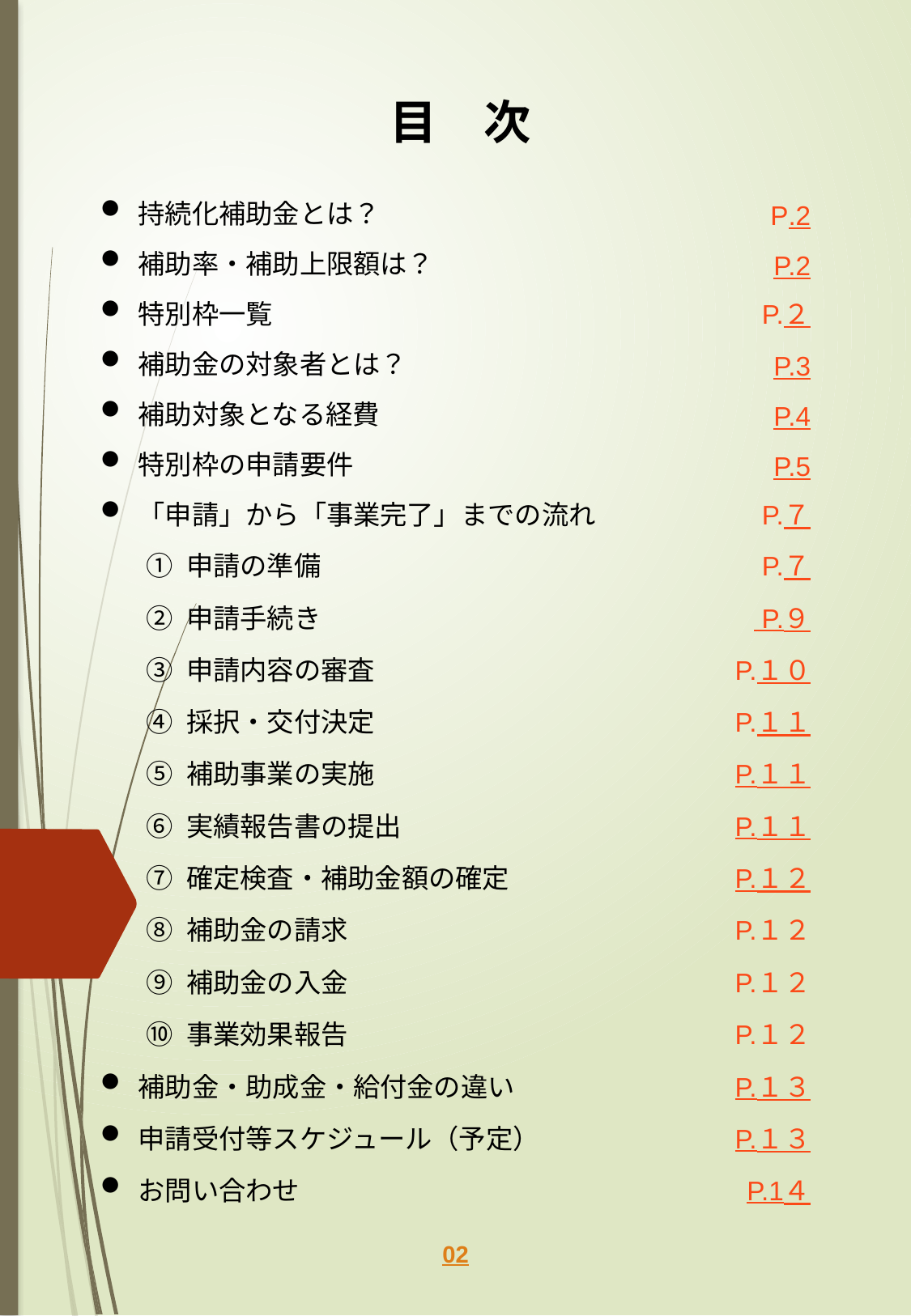

目　次
| 持続化補助金とは？ | P.2 |
| --- | --- |
| 補助率・補助上限額は？ | P.2 |
| 特別枠一覧 | P.２ |
| 補助金の対象者とは？ | P.3 |
| 補助対象となる経費 | P.4 |
| 特別枠の申請要件 | P.5 |
| 「申請」から「事業完了」までの流れ | P.７ |
| ① 申請の準備 | P.７ |
| ② 申請手続き | P.９ |
| ③ 申請内容の審査 | P.１０ |
| ④ 採択・交付決定 | P.１１ |
| ⑤ 補助事業の実施 | P.１１ |
| ⑥ 実績報告書の提出 | P.１１ |
| ⑦ 確定検査・補助金額の確定 | P.１２ |
| ⑧ 補助金の請求 | P.１２ |
| ⑨ 補助金の入金 | P.１２ |
| ⑩ 事業効果報告 | P.１２ |
| 補助金・助成金・給付金の違い | P.１３ |
| 申請受付等スケジュール（予定） | P.１３ |
| お問い合わせ | P.1４ |
02